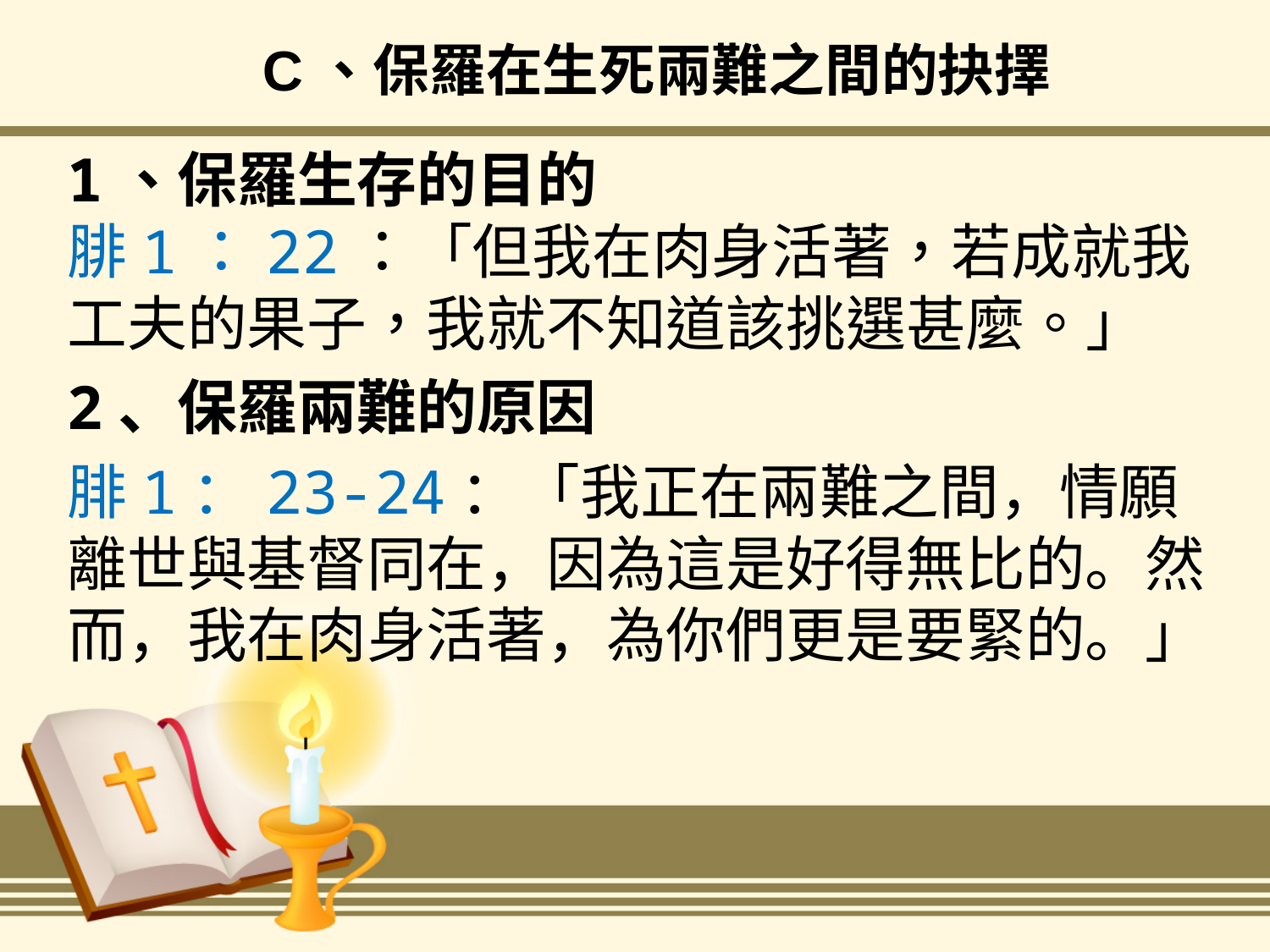

# C、保羅在生死兩難之間的抉擇
1、保羅生存的目的
腓1：22：「但我在肉身活著，若成就我工夫的果子，我就不知道該挑選甚麼。」
2、保羅兩難的原因
腓1：23-24：「我正在兩難之間，情願離世與基督同在，因為這是好得無比的。然而，我在肉身活著，為你們更是要緊的。」